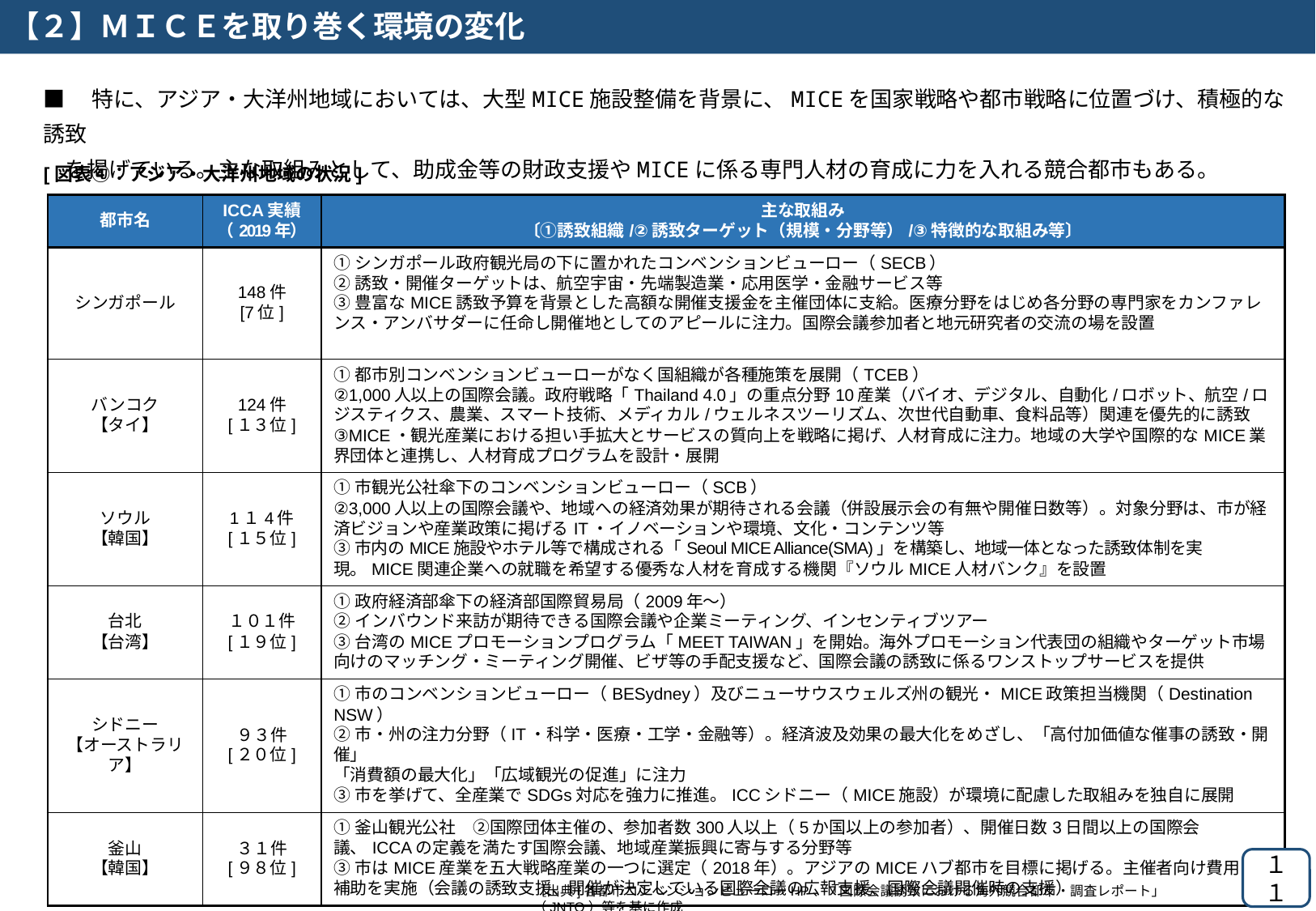

【２】ＭＩＣＥを取り巻く環境の変化
■　特に、アジア・大洋州地域においては、大型MICE施設整備を背景に、MICEを国家戦略や都市戦略に位置づけ、積極的な誘致
　を掲げている。主な取組みとして、助成金等の財政支援やMICEに係る専門人材の育成に力を入れる競合都市もある。
[図表④：アジア・大洋州地域の状況]
| 都市名 | ICCA実績 （2019年） | 主な取組み 〔①誘致組織/②誘致ターゲット（規模・分野等）/③特徴的な取組み等〕 |
| --- | --- | --- |
| シンガポール | 148件 [7位] | ①シンガポール政府観光局の下に置かれたコンベンションビューロー（SECB） ②誘致・開催ターゲットは、航空宇宙・先端製造業・応用医学・金融サービス等　 ③豊富なMICE誘致予算を背景とした高額な開催支援金を主催団体に支給。医療分野をはじめ各分野の専門家をカンファレンス・アンバサダーに任命し開催地としてのアピールに注力。国際会議参加者と地元研究者の交流の場を設置 |
| バンコク 【タイ】 | 124件 [１３位] | ①都市別コンベンションビューローがなく国組織が各種施策を展開（TCEB） ②1,000人以上の国際会議。政府戦略「Thailand 4.0」の重点分野10産業（バイオ、デジタル、自動化/ロボット、航空/ロジスティクス、農業、スマート技術、メディカル/ウェルネスツーリズム、次世代自動車、食料品等）関連を優先的に誘致 ③MICE・観光産業における担い手拡大とサービスの質向上を戦略に掲げ、人材育成に注力。地域の大学や国際的なMICE業界団体と連携し、人材育成プログラムを設計・展開 |
| ソウル 【韓国】 | 1１4件 [１５位] | ①市観光公社傘下のコンベンションビューロー（SCB） ②3,000人以上の国際会議や、地域への経済効果が期待される会議（併設展示会の有無や開催日数等）。対象分野は、市が経済ビジョンや産業政策に掲げるIT・イノベーションや環境、文化・コンテンツ等 ③市内のMICE施設やホテル等で構成される「Seoul MICE Alliance(SMA)」を構築し、地域一体となった誘致体制を実現。MICE関連企業への就職を希望する優秀な人材を育成する機関『ソウルMICE人材バンク』を設置 |
| 台北 【台湾】 | １０１件 [１９位] | ①政府経済部傘下の経済部国際貿易局（2009年～） ②インバウンド来訪が期待できる国際会議や企業ミーティング、インセンティブツアー ③台湾のMICEプロモーションプログラム「MEET TAIWAN」を開始。海外プロモーション代表団の組織やターゲット市場向けのマッチング・ミーティング開催、ビザ等の手配支援など、国際会議の誘致に係るワンストップサービスを提供 |
| シドニー 【オーストラリア】 | ９３件 [２０位] | ①市のコンベンションビューロー（BESydney）及びニューサウスウェルズ州の観光・MICE政策担当機関（Destination NSW） ②市・州の注力分野（IT・科学・医療・工学・金融等）。経済波及効果の最大化をめざし、「高付加価値な催事の誘致・開催」 「消費額の最大化」「広域観光の促進」に注力 ③市を挙げて、全産業でSDGs対応を強力に推進。ICCシドニー（MICE施設）が環境に配慮した取組みを独自に展開 |
| 釜山 【韓国】 | ３１件 [９８位] | ①釜山観光公社　②国際団体主催の、参加者数300人以上（5か国以上の参加者）、開催日数3日間以上の国際会議、ICCAの定義を満たす国際会議、地域産業振興に寄与する分野等 ③市はMICE産業を五大戦略産業の一つに選定（2018年）。アジアのMICEハブ都市を目標に掲げる。主催者向け費用 補助を実施（会議の誘致支援、開催が決定している国際会議の広報支援、国際会議開催時の支援） |
１１
［出典]各都市コンベンションビューローHP、「国際会議誘致における海外競合都市・調査レポート」（JNTO）等を基に作成